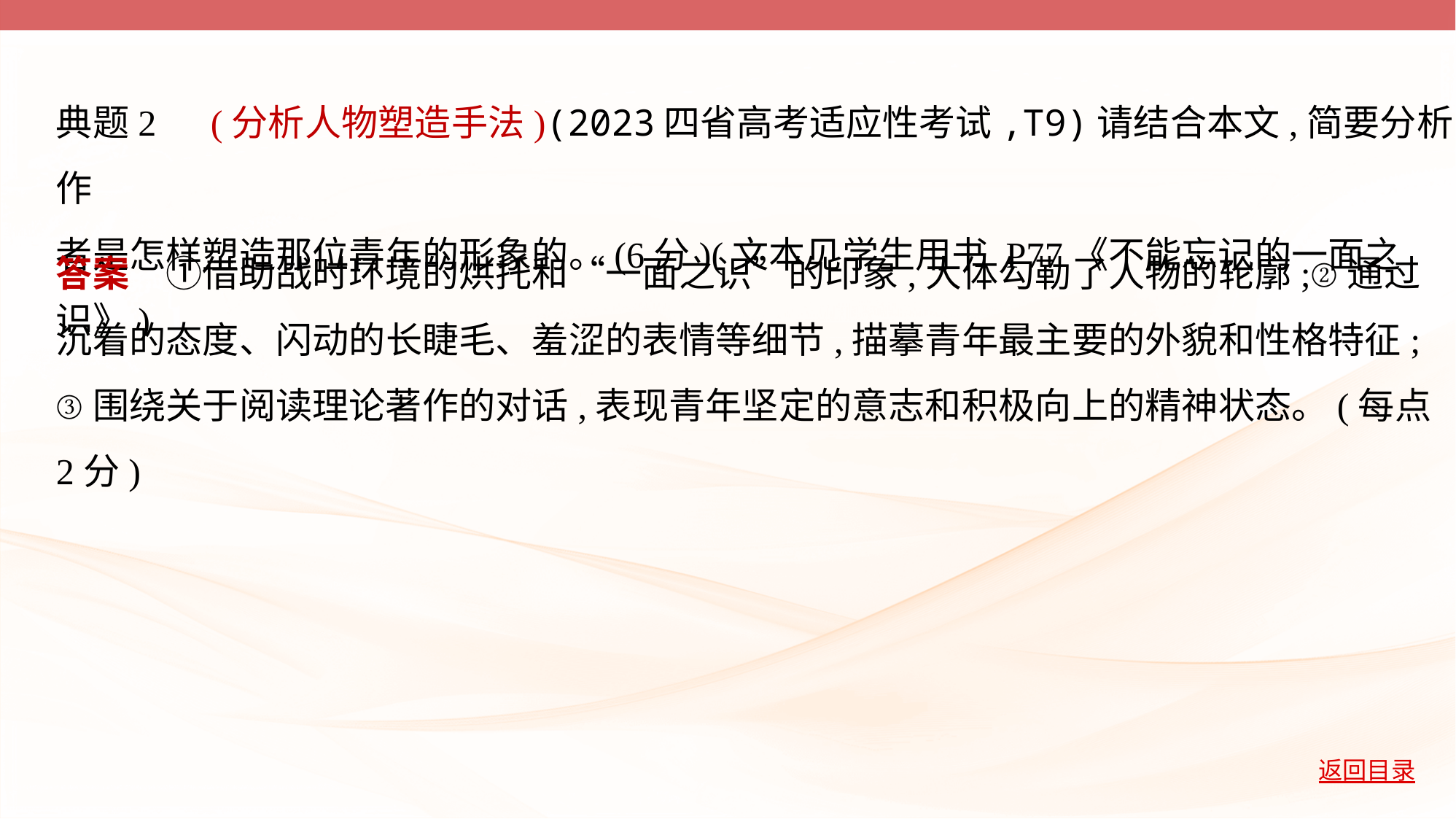

典题2　(分析人物塑造手法)(2023四省高考适应性考试,T9)请结合本文,简要分析作
者是怎样塑造那位青年的形象的。(6分)(文本见学生用书 P77《不能忘记的一面之识》)

答案　①借助战时环境的烘托和“一面之识”的印象,大体勾勒了人物的轮廓;②通过
沉着的态度、闪动的长睫毛、羞涩的表情等细节,描摹青年最主要的外貌和性格特征;
③围绕关于阅读理论著作的对话,表现青年坚定的意志和积极向上的精神状态。(每点
2分)